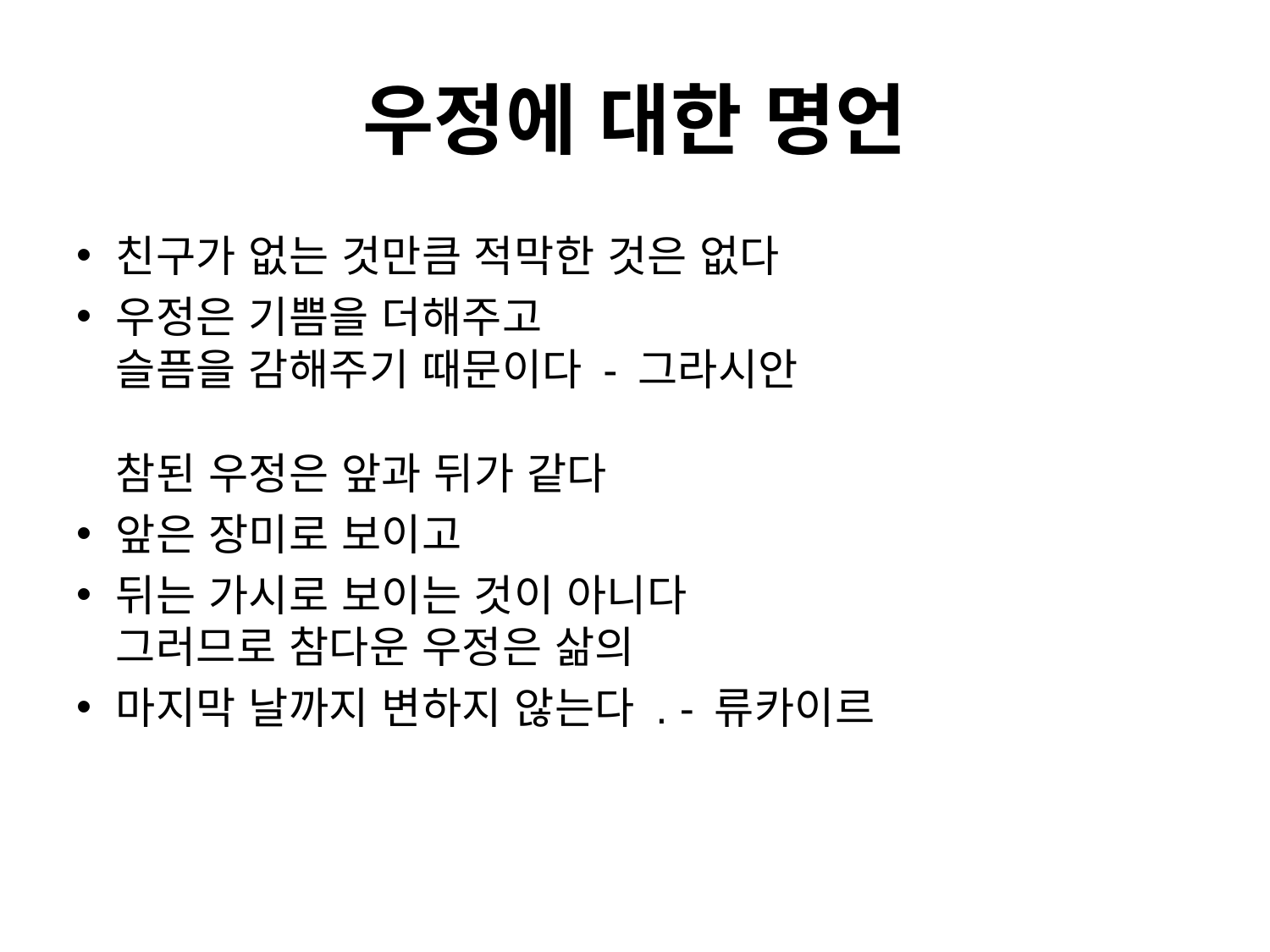

# 우정에 대한 명언
친구가 없는 것만큼 적막한 것은 없다
우정은 기쁨을 더해주고
슬픔을 감해주기 때문이다 - 그라시안
참된 우정은 앞과 뒤가 같다
앞은 장미로 보이고
뒤는 가시로 보이는 것이 아니다
그러므로 참다운 우정은 삶의
마지막 날까지 변하지 않는다 . - 류카이르